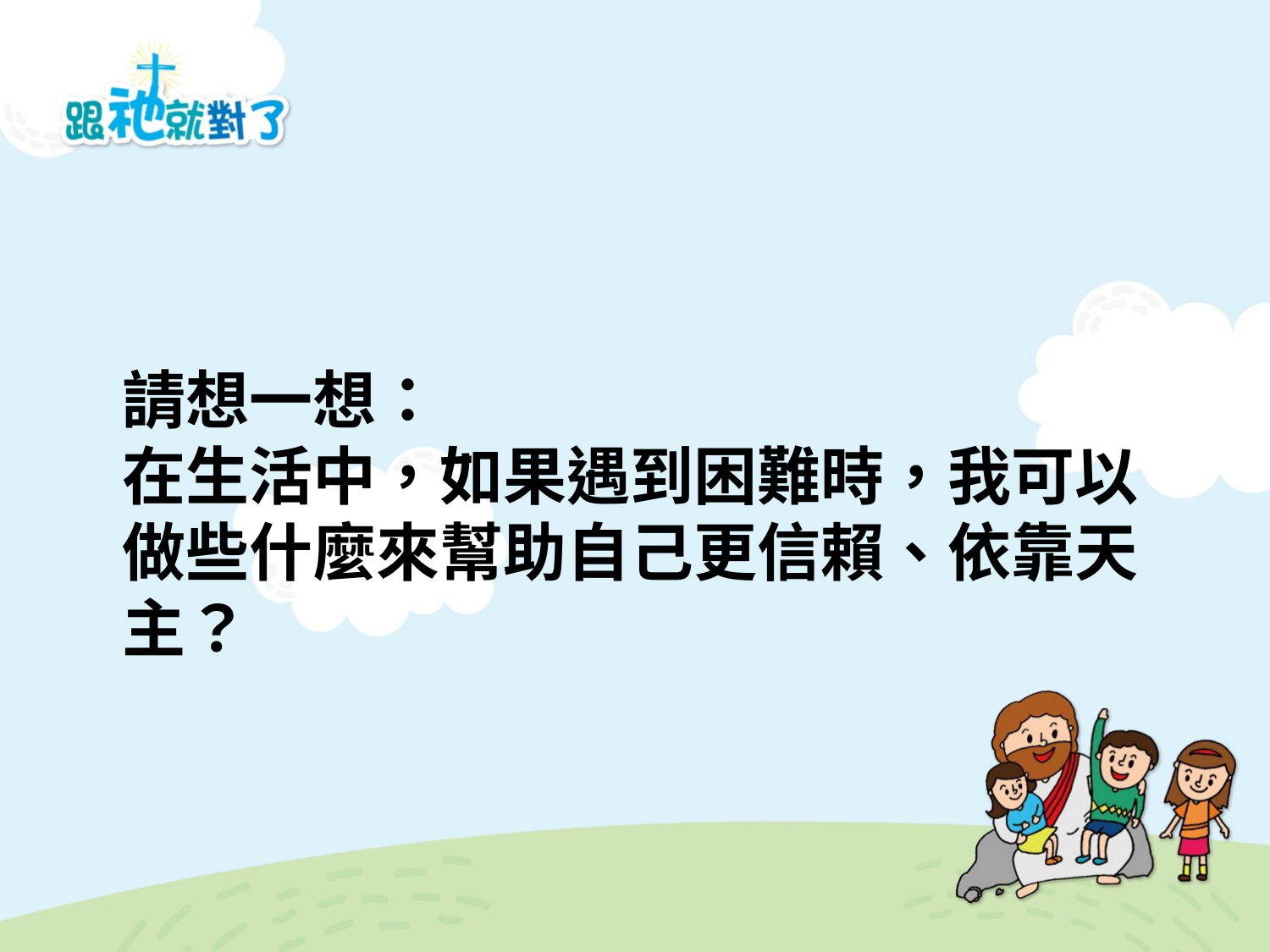

請想一想：
在生活中，如果遇到困難時，我可以做些什麼來幫助自己更信賴、依靠天主？